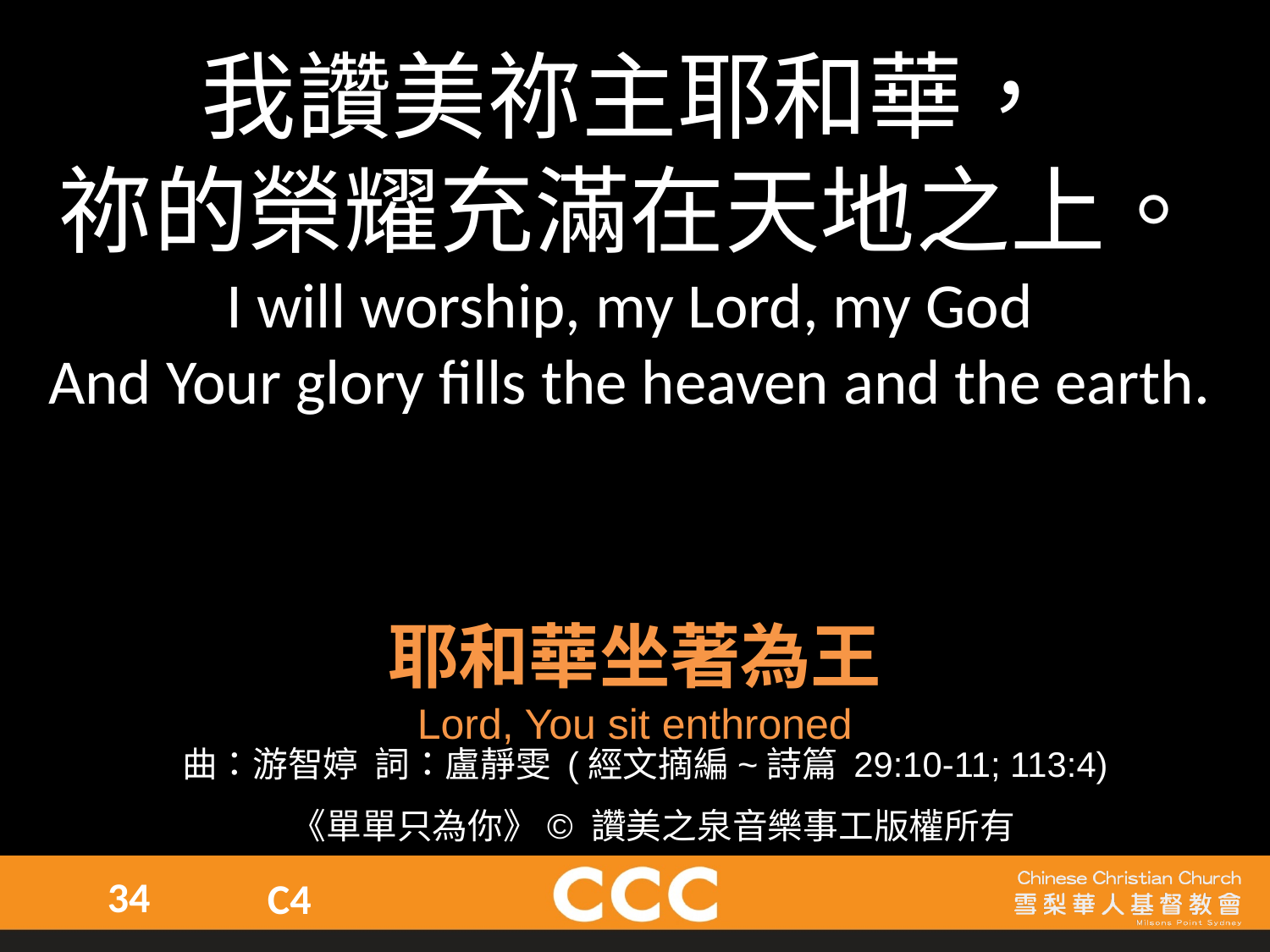

我讚美祢主耶和華，
祢的榮耀充滿在天地之上。
I will worship, my Lord, my God
And Your glory fills the heaven and the earth.
耶和華坐著為王
Lord, You sit enthroned
曲：游智婷  詞：盧靜雯 (經文摘編~詩篇 29:10-11; 113:4)
 《單單只為你》© 讚美之泉音樂事工版權所有
34
C4